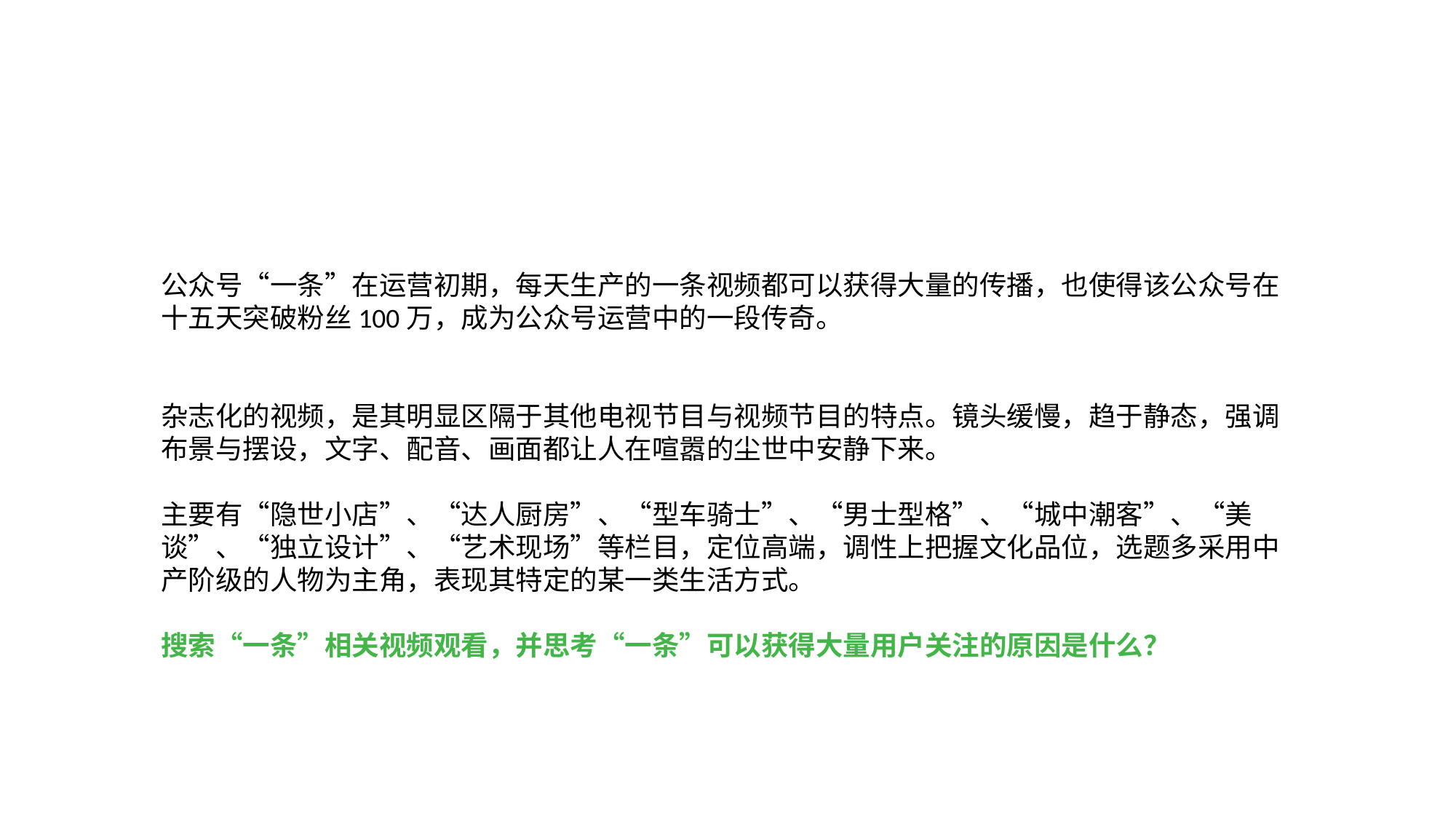

公众号“一条”在运营初期，每天生产的一条视频都可以获得大量的传播，也使得该公众号在十五天突破粉丝100万，成为公众号运营中的一段传奇。

杂志化的视频，是其明显区隔于其他电视节目与视频节目的特点。镜头缓慢，趋于静态，强调布景与摆设，文字、配音、画面都让人在喧嚣的尘世中安静下来。

主要有“隐世小店”、“达人厨房”、“型车骑士”、“男士型格”、“城中潮客”、“美谈”、“独立设计”、“艺术现场”等栏目，定位高端，调性上把握文化品位，选题多采用中产阶级的人物为主角，表现其特定的某一类生活方式。

搜索“一条”相关视频观看，并思考“一条”可以获得大量用户关注的原因是什么？